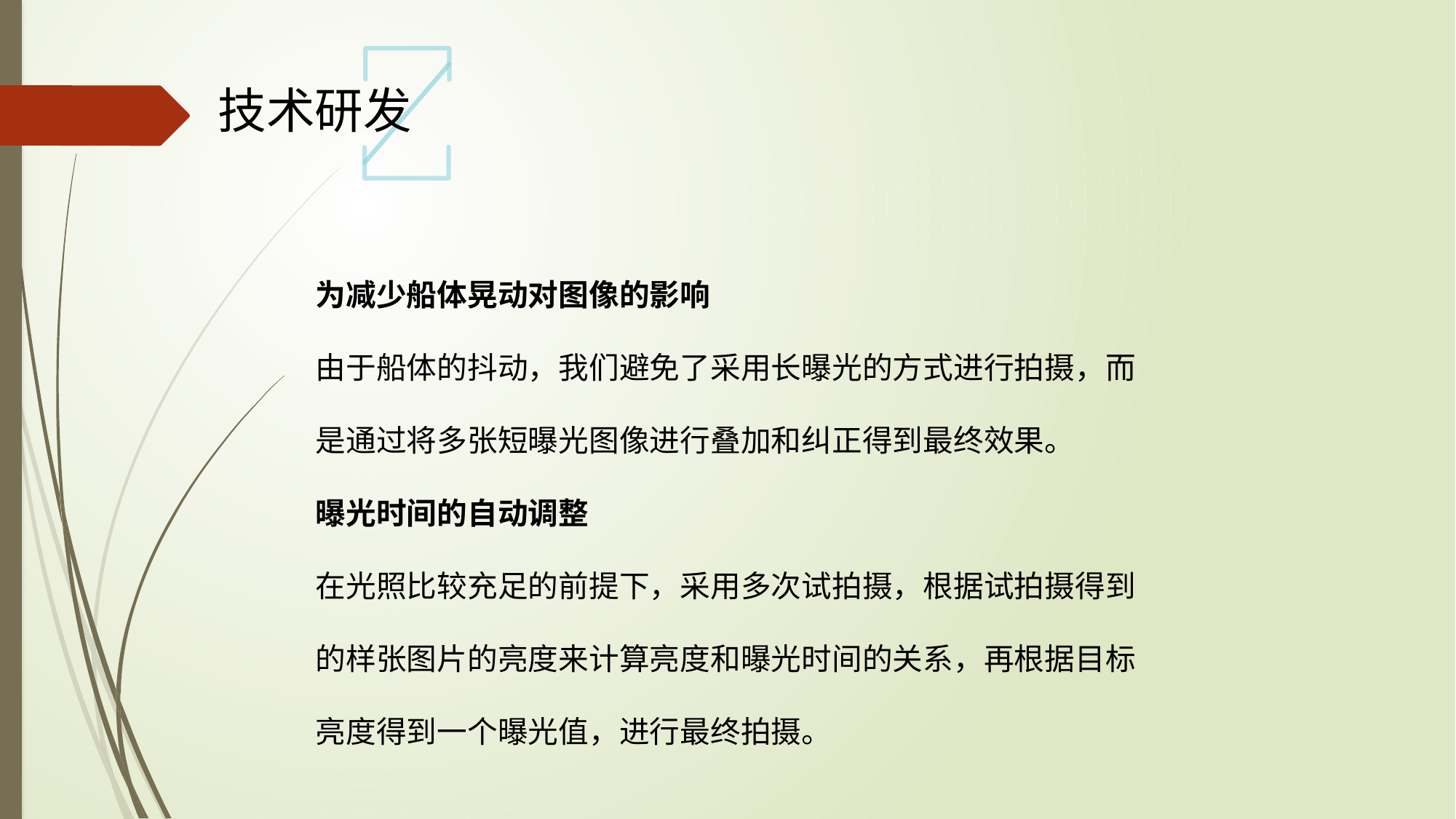

技术研发
为减少船体晃动对图像的影响
由于船体的抖动，我们避免了采用长曝光的方式进行拍摄，而是通过将多张短曝光图像进行叠加和纠正得到最终效果。
曝光时间的自动调整
在光照比较充足的前提下，采用多次试拍摄，根据试拍摄得到的样张图片的亮度来计算亮度和曝光时间的关系，再根据目标亮度得到一个曝光值，进行最终拍摄。
曝光时间的自动调整是远程观测设备实现自动化获取数据的关键问题之一，